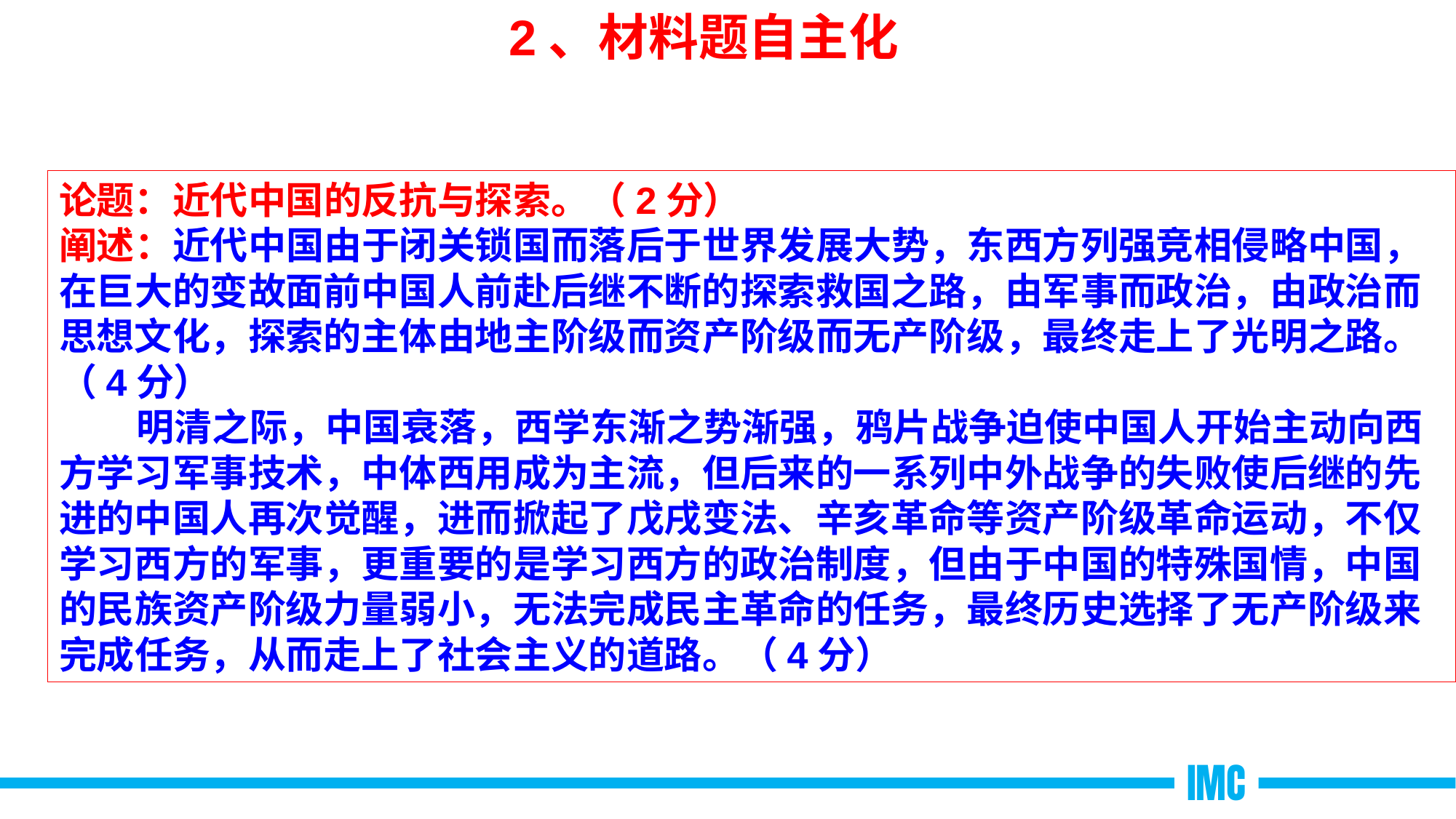

2、材料题自主化
论题：近代中国的反抗与探索。（2分）
阐述：近代中国由于闭关锁国而落后于世界发展大势，东西方列强竞相侵略中国，在巨大的变故面前中国人前赴后继不断的探索救国之路，由军事而政治，由政治而思想文化，探索的主体由地主阶级而资产阶级而无产阶级，最终走上了光明之路。（4分）
        明清之际，中国衰落，西学东渐之势渐强，鸦片战争迫使中国人开始主动向西方学习军事技术，中体西用成为主流，但后来的一系列中外战争的失败使后继的先进的中国人再次觉醒，进而掀起了戊戌变法、辛亥革命等资产阶级革命运动，不仅学习西方的军事，更重要的是学习西方的政治制度，但由于中国的特殊国情，中国的民族资产阶级力量弱小，无法完成民主革命的任务，最终历史选择了无产阶级来完成任务，从而走上了社会主义的道路。（4分）